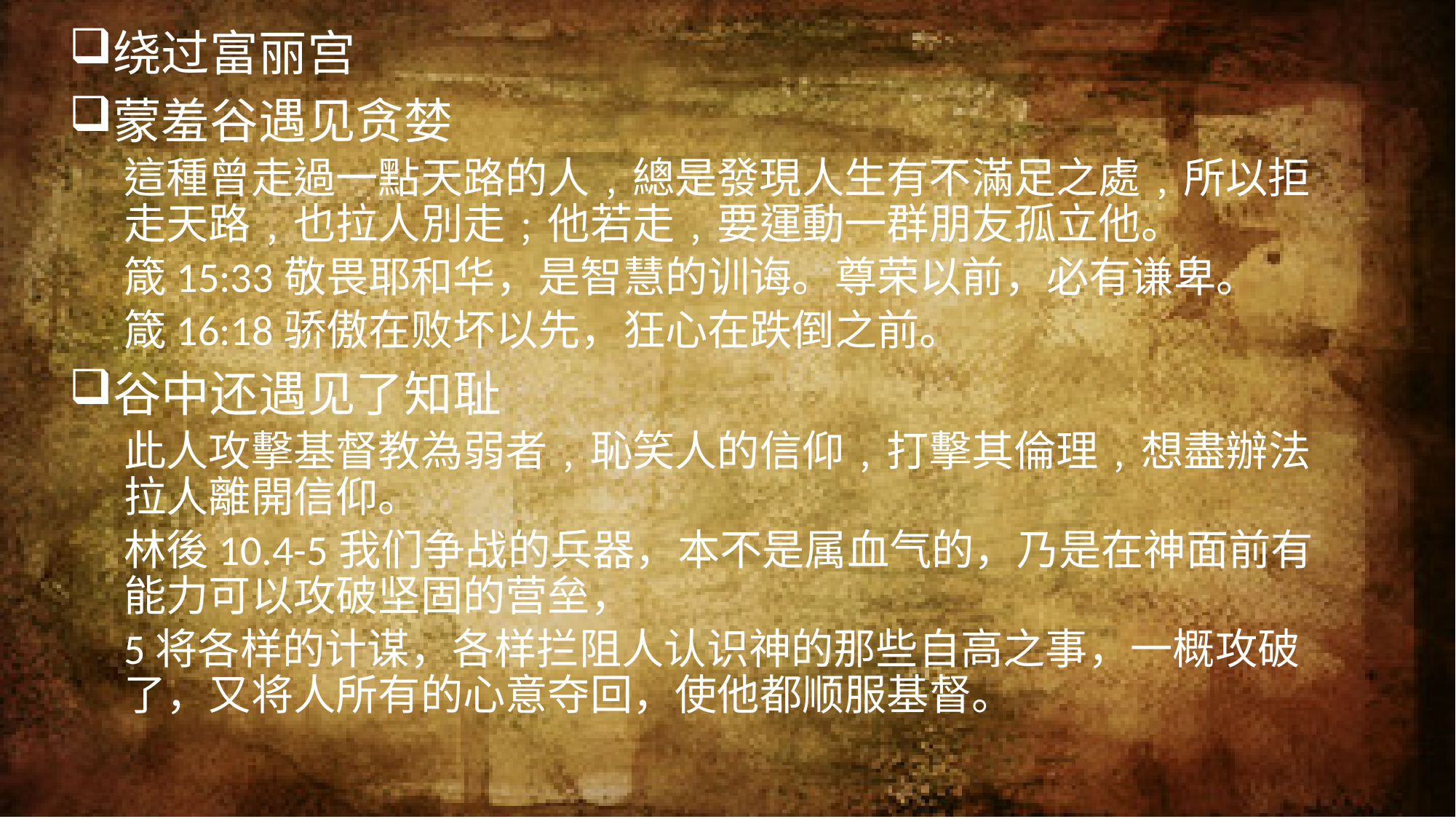

绕过富丽宫
蒙羞谷遇见贪婪
這種曾走過一點天路的人﹐總是發現人生有不滿足之處﹐所以拒走天路﹐也拉人別走﹔他若走﹐要運動一群朋友孤立他。
箴15:33敬畏耶和华，是智慧的训诲。尊荣以前，必有谦卑。
箴16:18骄傲在败坏以先，狂心在跌倒之前。
谷中还遇见了知耻
此人攻擊基督教為弱者﹐恥笑人的信仰﹐打擊其倫理﹐想盡辦法拉人離開信仰。
林後10.4-5我们争战的兵器，本不是属血气的，乃是在神面前有能力可以攻破坚固的营垒，
5将各样的计谋，各样拦阻人认识神的那些自高之事，一概攻破了，又将人所有的心意夺回，使他都顺服基督。